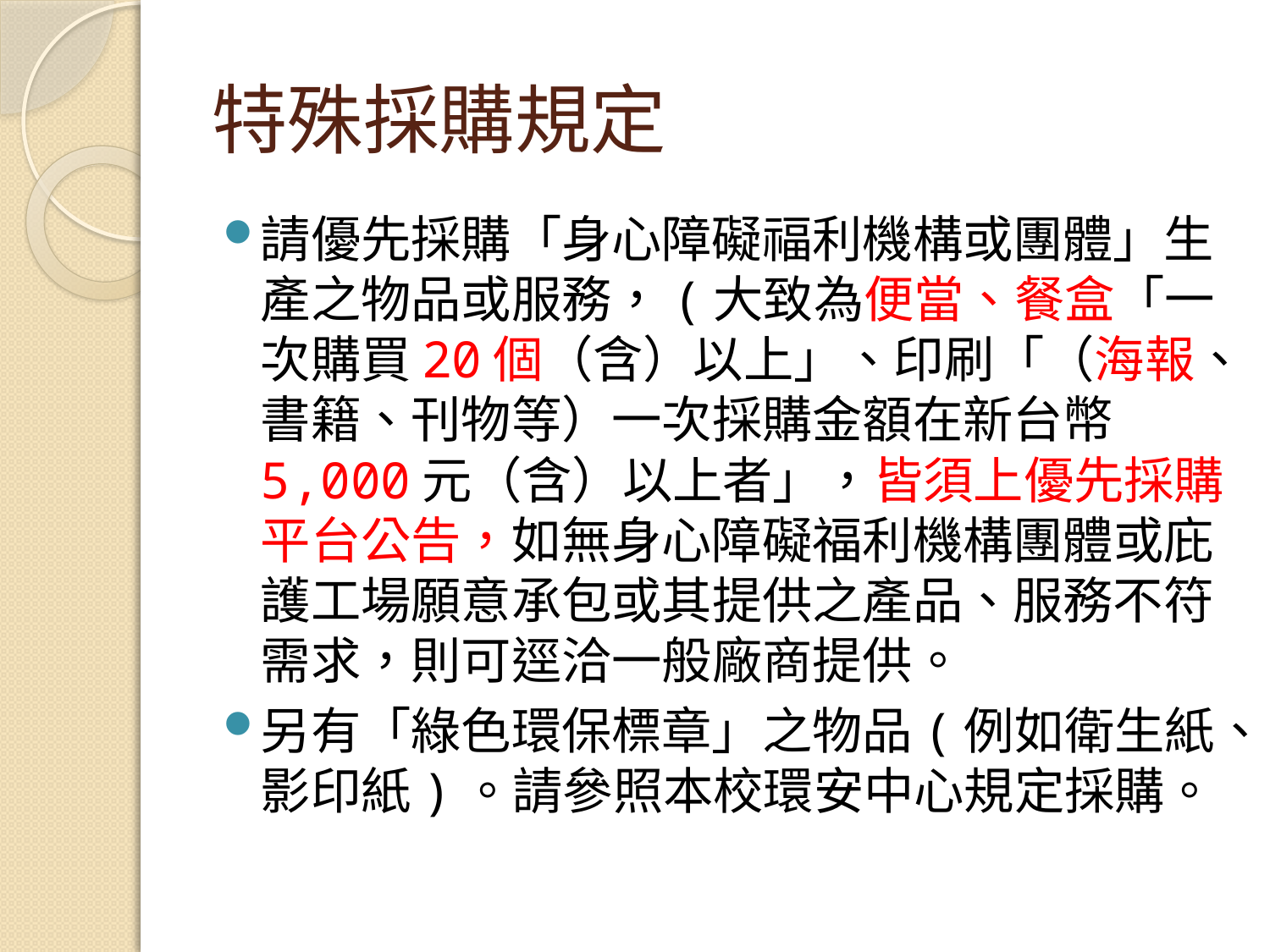

# 特殊採購規定
請優先採購「身心障礙福利機構或團體」生產之物品或服務，(大致為便當、餐盒「一次購買20個（含）以上」、印刷「（海報、書籍、刊物等）一次採購金額在新台幣5,000元（含）以上者」，皆須上優先採購平台公告，如無身心障礙福利機構團體或庇護工場願意承包或其提供之產品、服務不符需求，則可逕洽一般廠商提供。
另有「綠色環保標章」之物品(例如衛生紙、影印紙)。請參照本校環安中心規定採購。